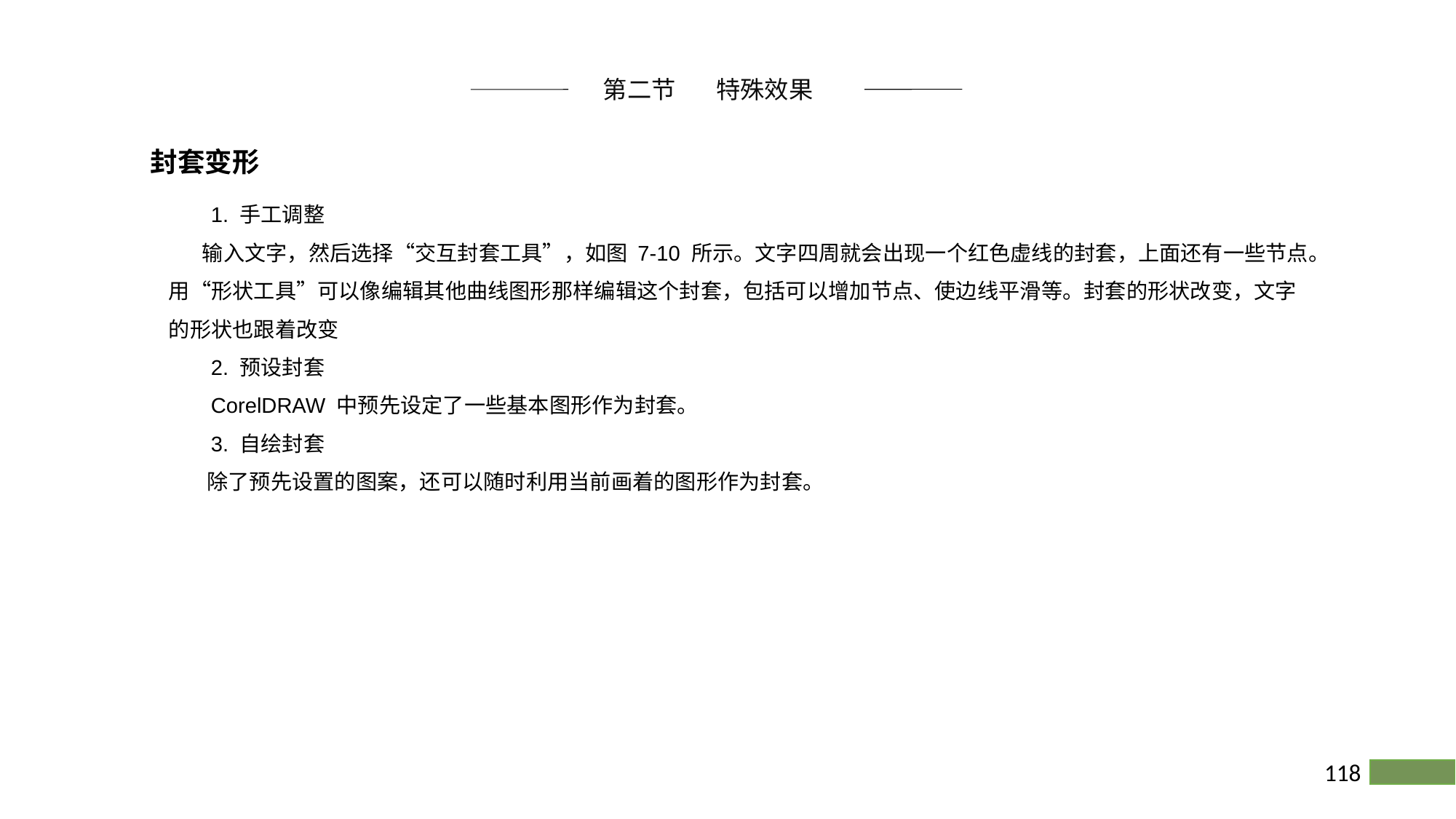

第二节   　特殊效果
封套变形
       1. 手工调整
      输入文字，然后选择“交互封套工具”，如图 7-10 所示。文字四周就会出现一个红色虚线的封套，上面还有一些节点。用“形状工具”可以像编辑其他曲线图形那样编辑这个封套，包括可以增加节点、使边线平滑等。封套的形状改变，文字的形状也跟着改变
       2. 预设封套
       CorelDRAW 中预先设定了一些基本图形作为封套。
       3. 自绘封套
       除了预先设置的图案，还可以随时利用当前画着的图形作为封套。
118